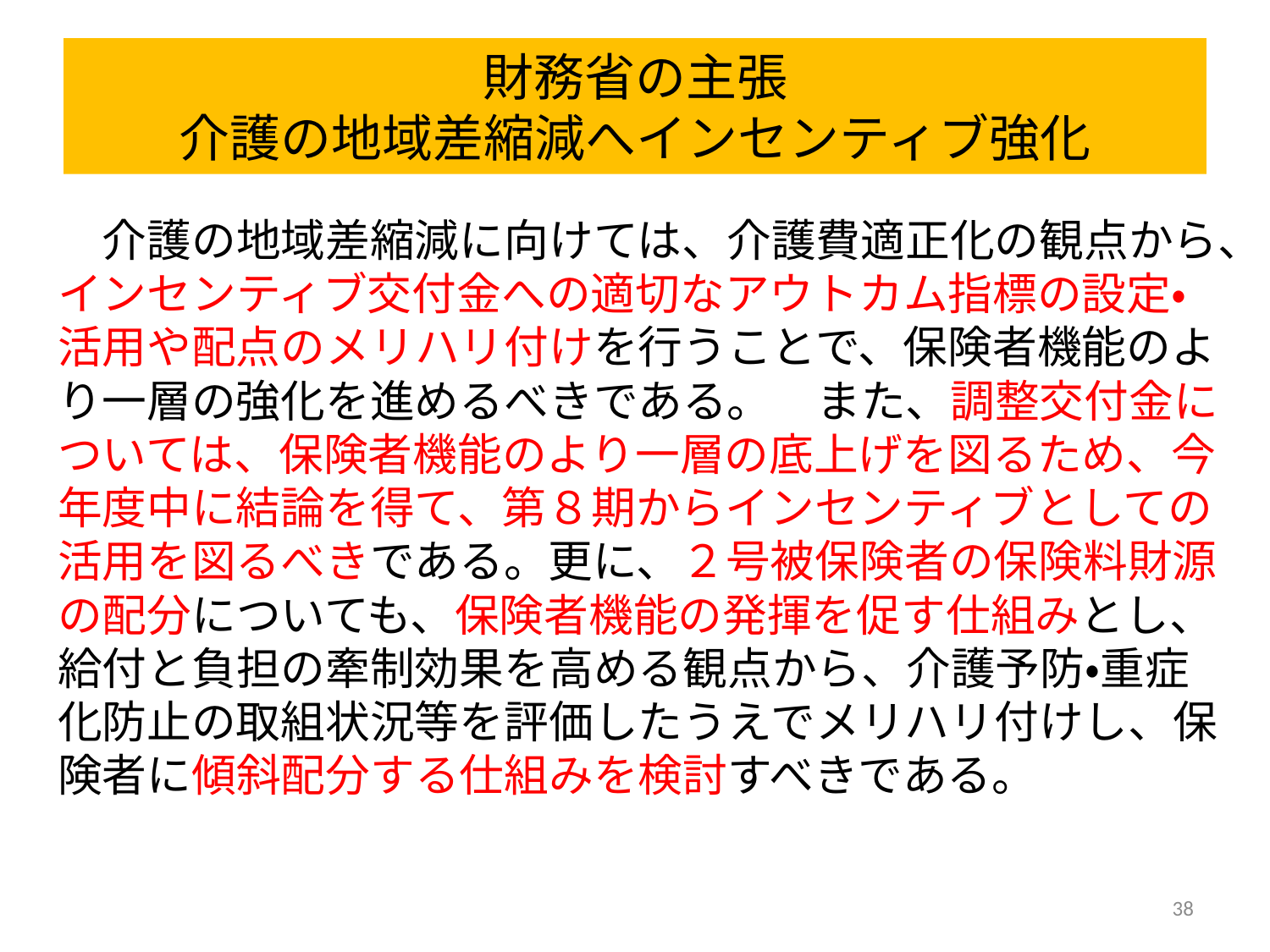

# 財務省の主張 介護の地域差縮減へインセンティブ強化
　介護の地域差縮減に向けては、介護費適正化の観点から、インセンティブ交付金への適切なアウトカム指標の設定・活用や配点のメリハリ付けを行うことで、保険者機能のより一層の強化を進めるべきである。　また、調整交付金については、保険者機能のより一層の底上げを図るため、今年度中に結論を得て、第８期からインセンティブとしての活用を図るべきである。更に、２号被保険者の保険料財源の配分についても、保険者機能の発揮を促す仕組みとし、給付と負担の牽制効果を高める観点から、介護予防・重症化防止の取組状況等を評価したうえでメリハリ付けし、保険者に傾斜配分する仕組みを検討すべきである。

38